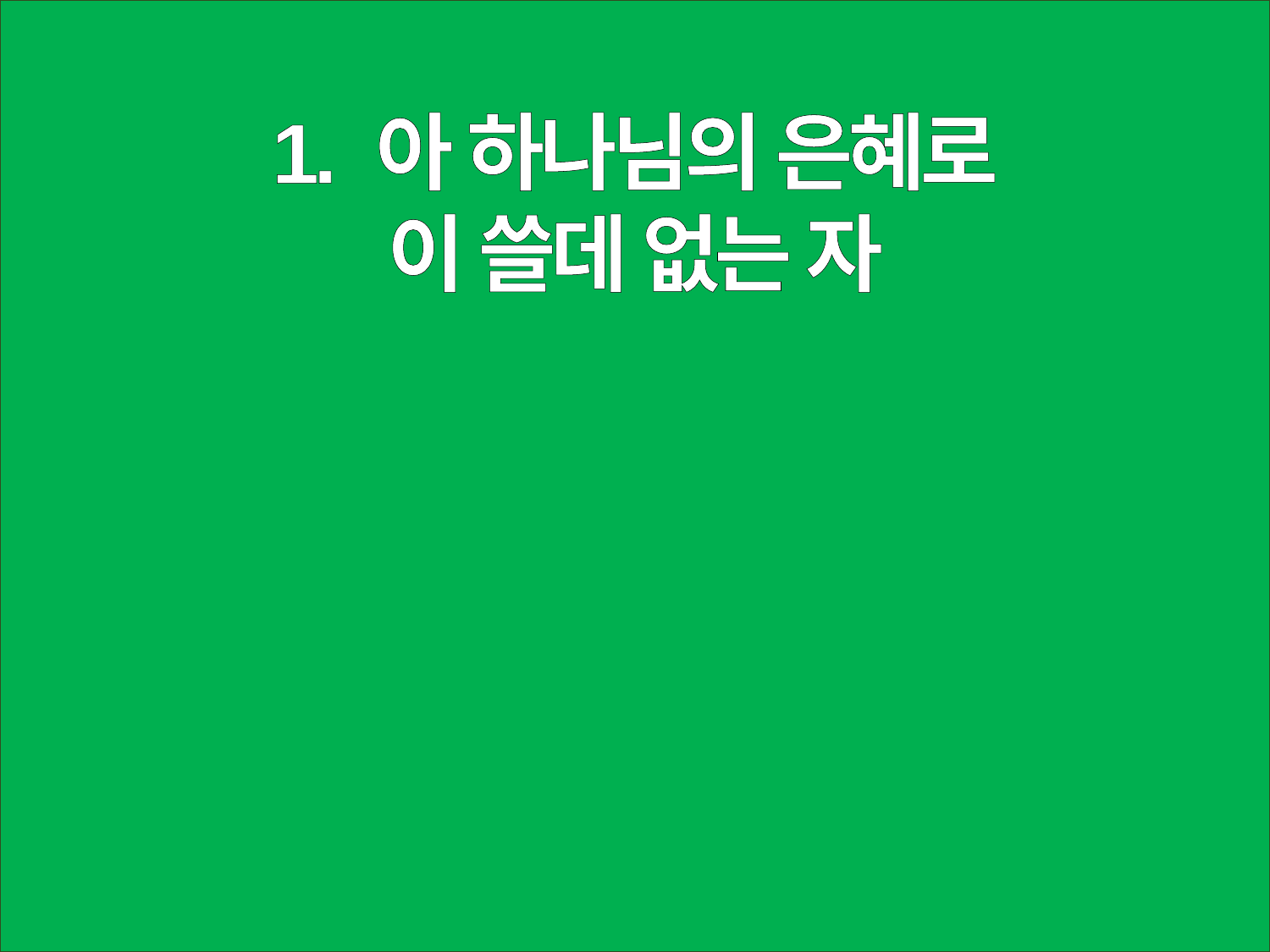

1. 아 하나님의 은혜로
이 쓸데 없는 자